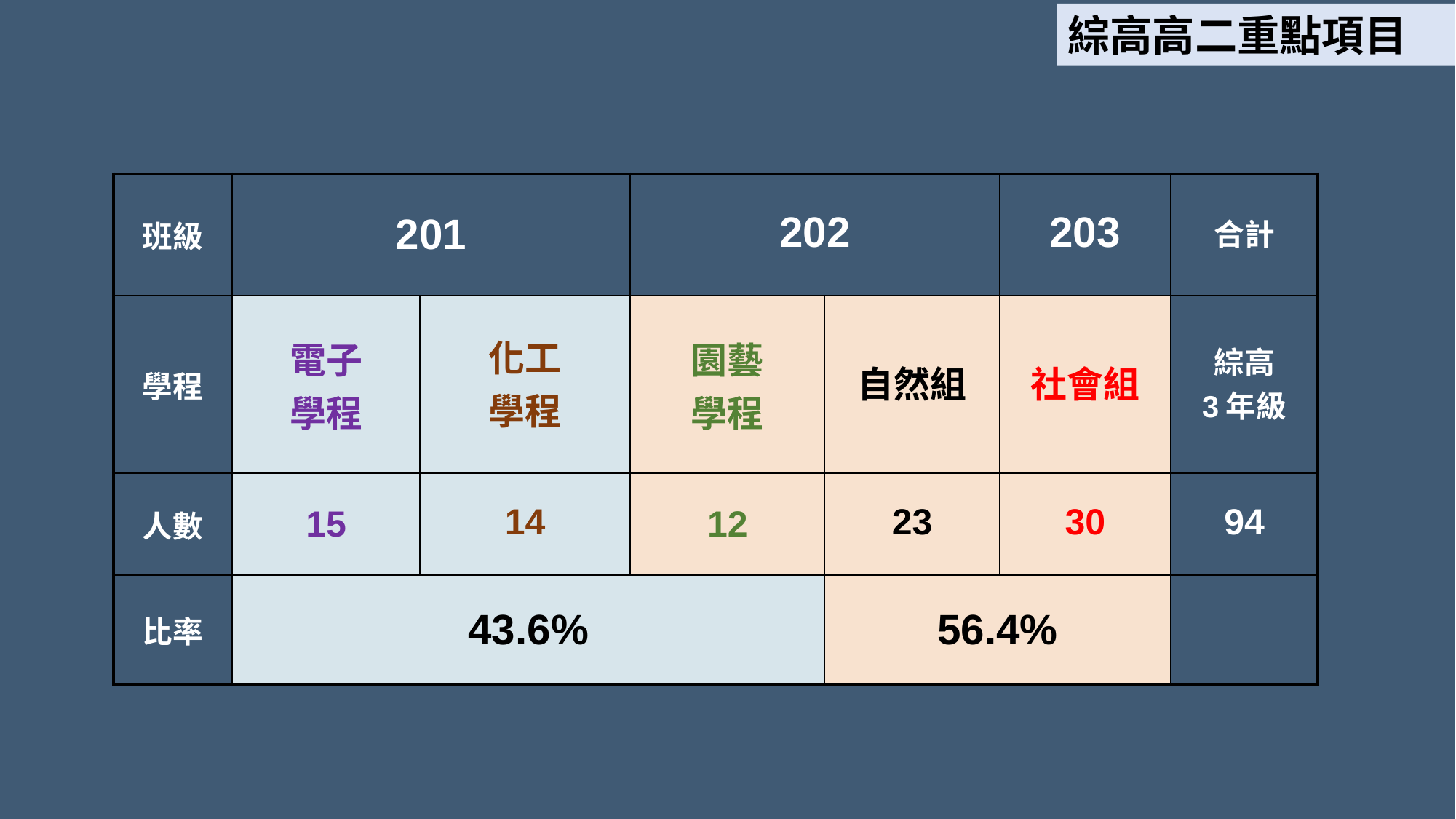

綜高高二重點項目
| 班級 | 201 |  | 202 |  | 203 | 合計 |
| --- | --- | --- | --- | --- | --- | --- |
| 學程 | 電子 學程 | 化工 學程 | 園藝 學程 | 自然組 | 社會組 | 綜高 3年級 |
| 人數 | 15 | 14 | 12 | 23 | 30 | 94 |
| 比率 | 43.6% |  |  | 56.4% |  |  |